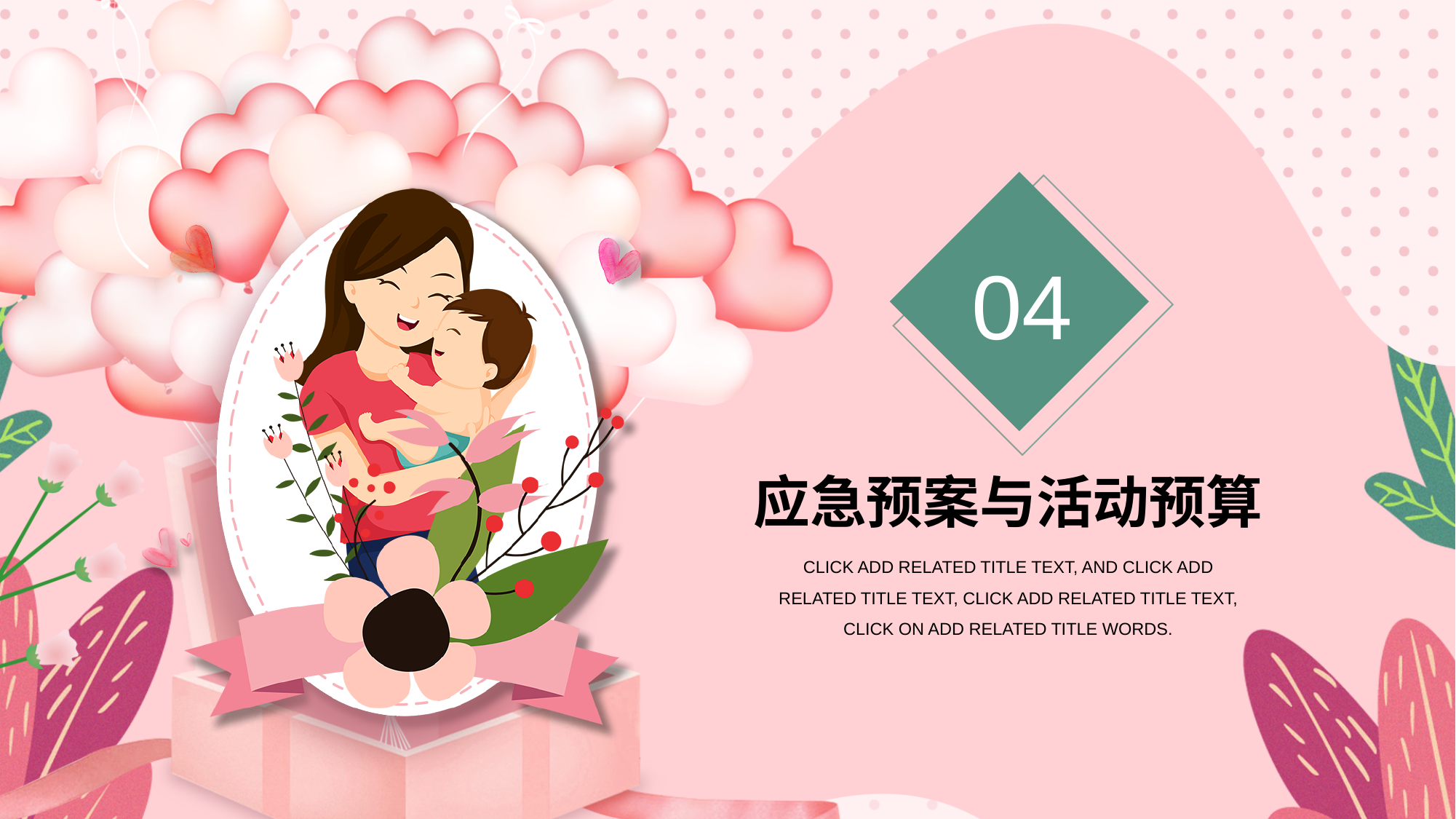

04
应急预案与活动预算
CLICK ADD RELATED TITLE TEXT, AND CLICK ADD RELATED TITLE TEXT, CLICK ADD RELATED TITLE TEXT, CLICK ON ADD RELATED TITLE WORDS.